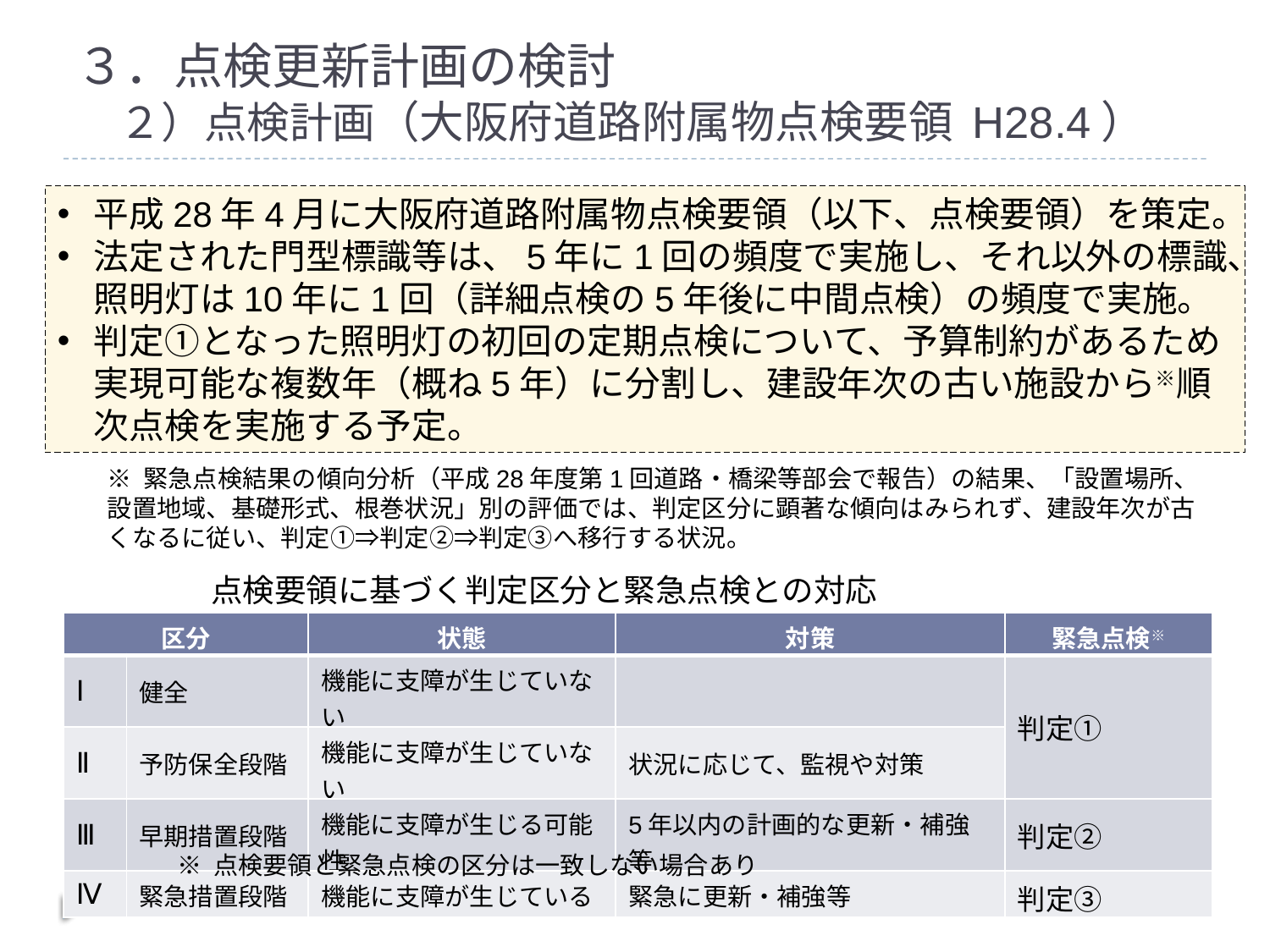

# ３．点検更新計画の検討 　２）点検計画（大阪府道路附属物点検要領 H28.4）
平成28年4月に大阪府道路附属物点検要領（以下、点検要領）を策定。
法定された門型標識等は、5年に1回の頻度で実施し、それ以外の標識、照明灯は10年に1回（詳細点検の5年後に中間点検）の頻度で実施。
判定①となった照明灯の初回の定期点検について、予算制約があるため実現可能な複数年（概ね5年）に分割し、建設年次の古い施設から※順次点検を実施する予定。
※ 緊急点検結果の傾向分析（平成28年度第1回道路・橋梁等部会で報告）の結果、「設置場所、設置地域、基礎形式、根巻状況」別の評価では、判定区分に顕著な傾向はみられず、建設年次が古くなるに従い、判定①⇒判定②⇒判定③へ移行する状況。
点検要領に基づく判定区分と緊急点検との対応
| 区分 |  | 状態 | 対策 | 緊急点検※ |
| --- | --- | --- | --- | --- |
| Ⅰ | 健全 | 機能に支障が生じていない |  | 判定① |
| Ⅱ | 予防保全段階 | 機能に支障が生じていない | 状況に応じて、監視や対策 |  |
| Ⅲ | 早期措置段階 | 機能に支障が生じる可能性 | 5年以内の計画的な更新・補強等 | 判定② |
| Ⅳ | 緊急措置段階 | 機能に支障が生じている | 緊急に更新・補強等 | 判定③ |
※ 点検要領と緊急点検の区分は一致しない場合あり
資料４
24